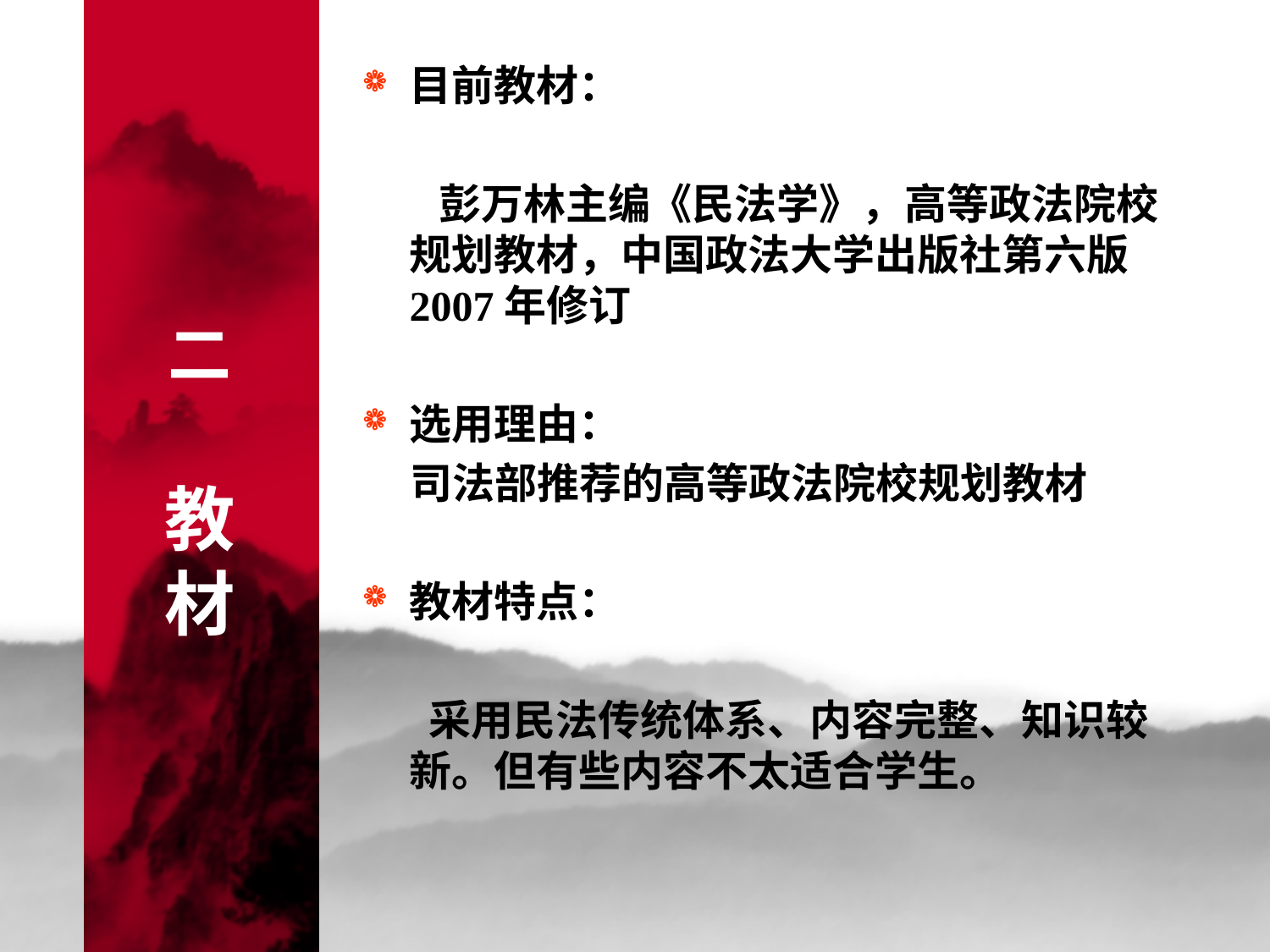

目前教材：

       彭万林主编《民法学》，高等政法院校规划教材，中国政法大学出版社第六版2007年修订

选用理由：
    司法部推荐的高等政法院校规划教材

教材特点：

      采用民法传统体系、内容完整、知识较新。但有些内容不太适合学生。
二
教
材